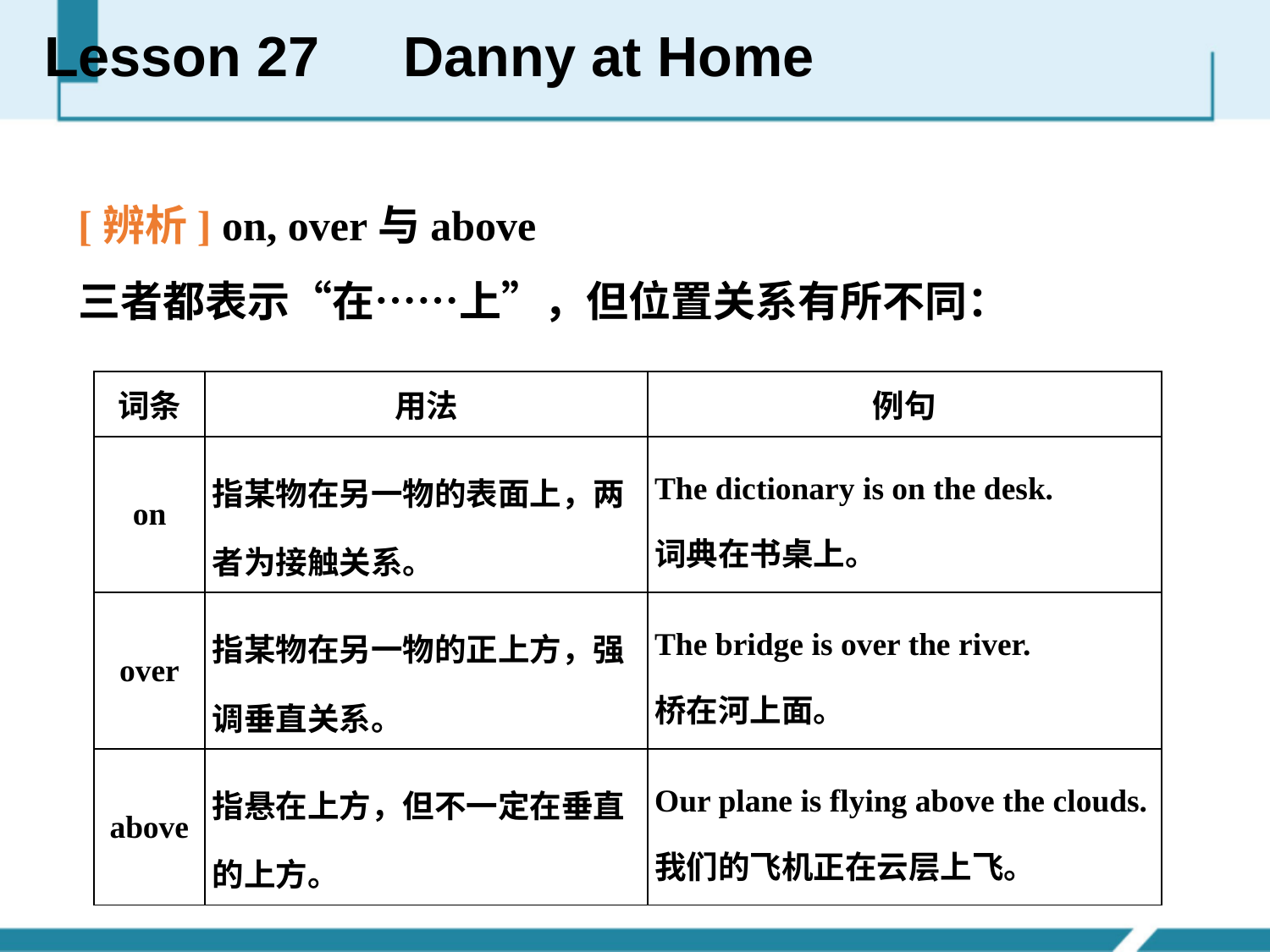

Lesson 27　Danny at Home
[辨析] on, over与above
三者都表示“在……上”，但位置关系有所不同：
| 词条 | 用法 | 例句 |
| --- | --- | --- |
| on | 指某物在另一物的表面上，两者为接触关系。 | The dictionary is on the desk. 词典在书桌上。 |
| over | 指某物在另一物的正上方，强调垂直关系。 | The bridge is over the river. 桥在河上面。 |
| above | 指悬在上方，但不一定在垂直的上方。 | Our plane is flying above the clouds. 我们的飞机正在云层上飞。 |